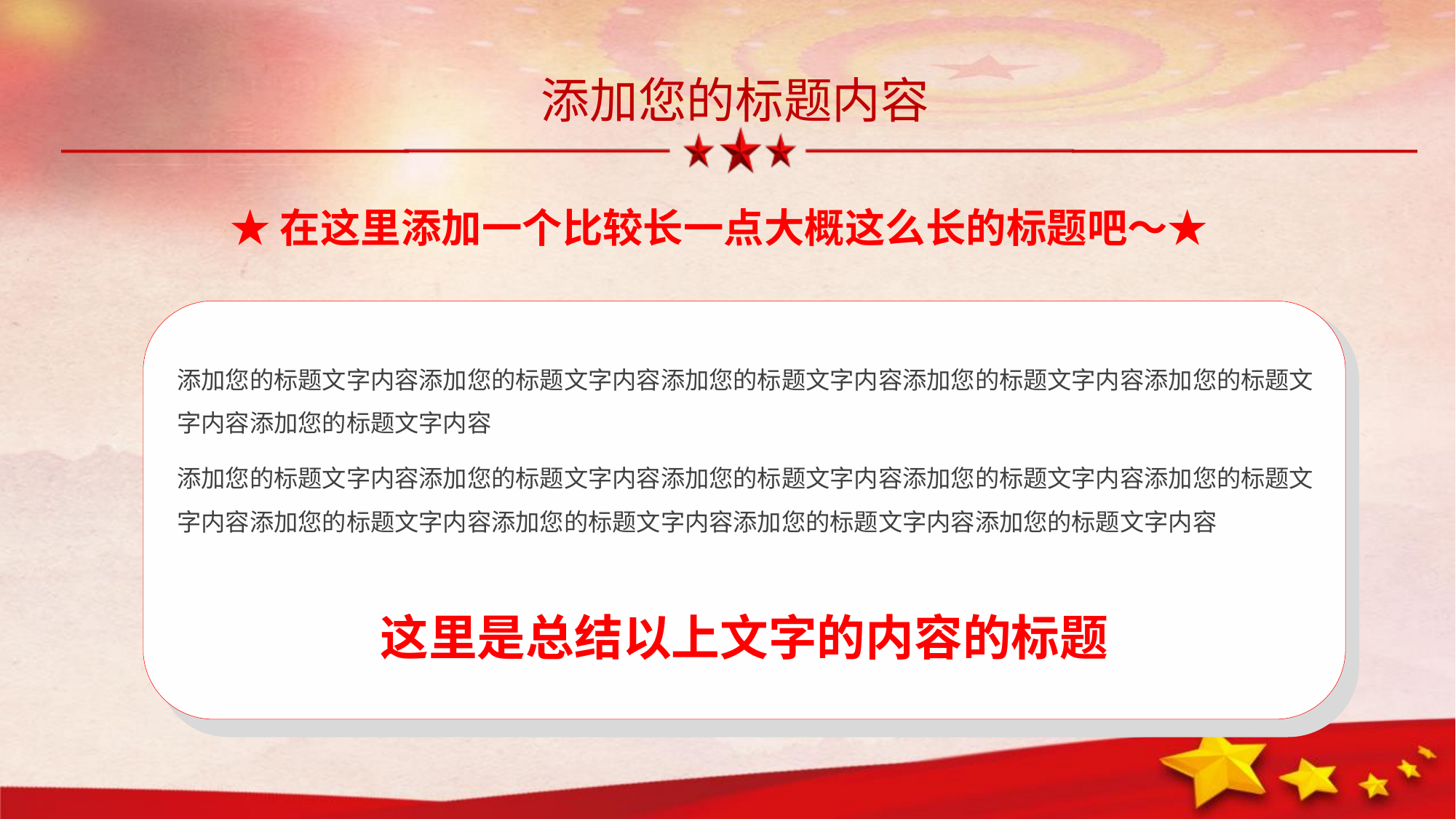

★在这里添加一个比较长一点大概这么长的标题吧～★

添加您的标题文字内容添加您的标题文字内容添加您的标题文字内容添加您的标题文字内容添加您的标题文字内容添加您的标题文字内容
添加您的标题文字内容添加您的标题文字内容添加您的标题文字内容添加您的标题文字内容添加您的标题文字内容添加您的标题文字内容添加您的标题文字内容添加您的标题文字内容添加您的标题文字内容

这里是总结以上文字的内容的标题